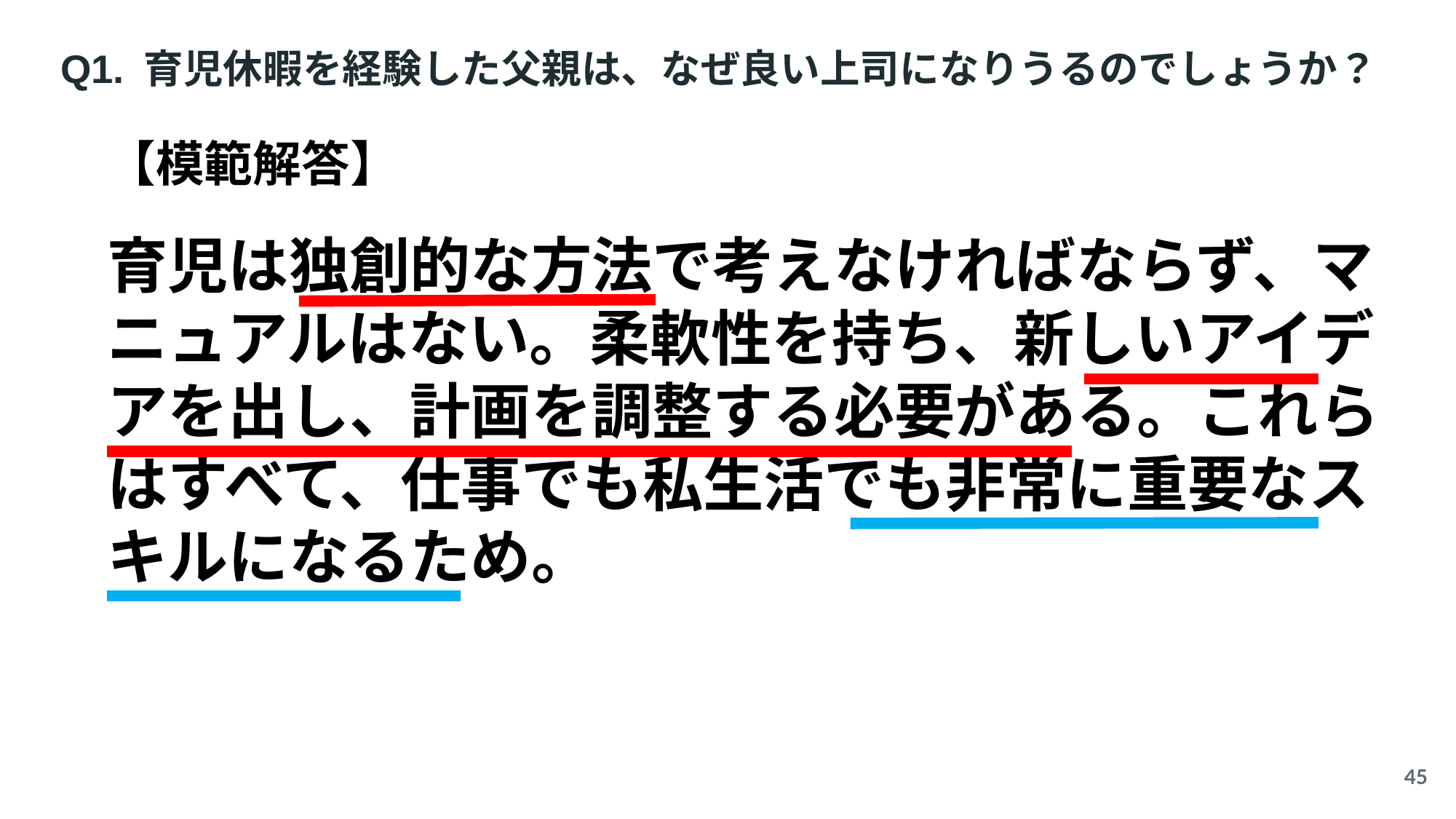

# Q1. 育児休暇を経験した父親は、なぜ良い上司になりうるのでしょうか？
【模範解答】

育児は独創的な方法で考えなければならず、マニュアルはない。柔軟性を持ち、新しいアイデアを出し、計画を調整する必要がある。これらはすべて、仕事でも私生活でも非常に重要なスキルになるため。
45